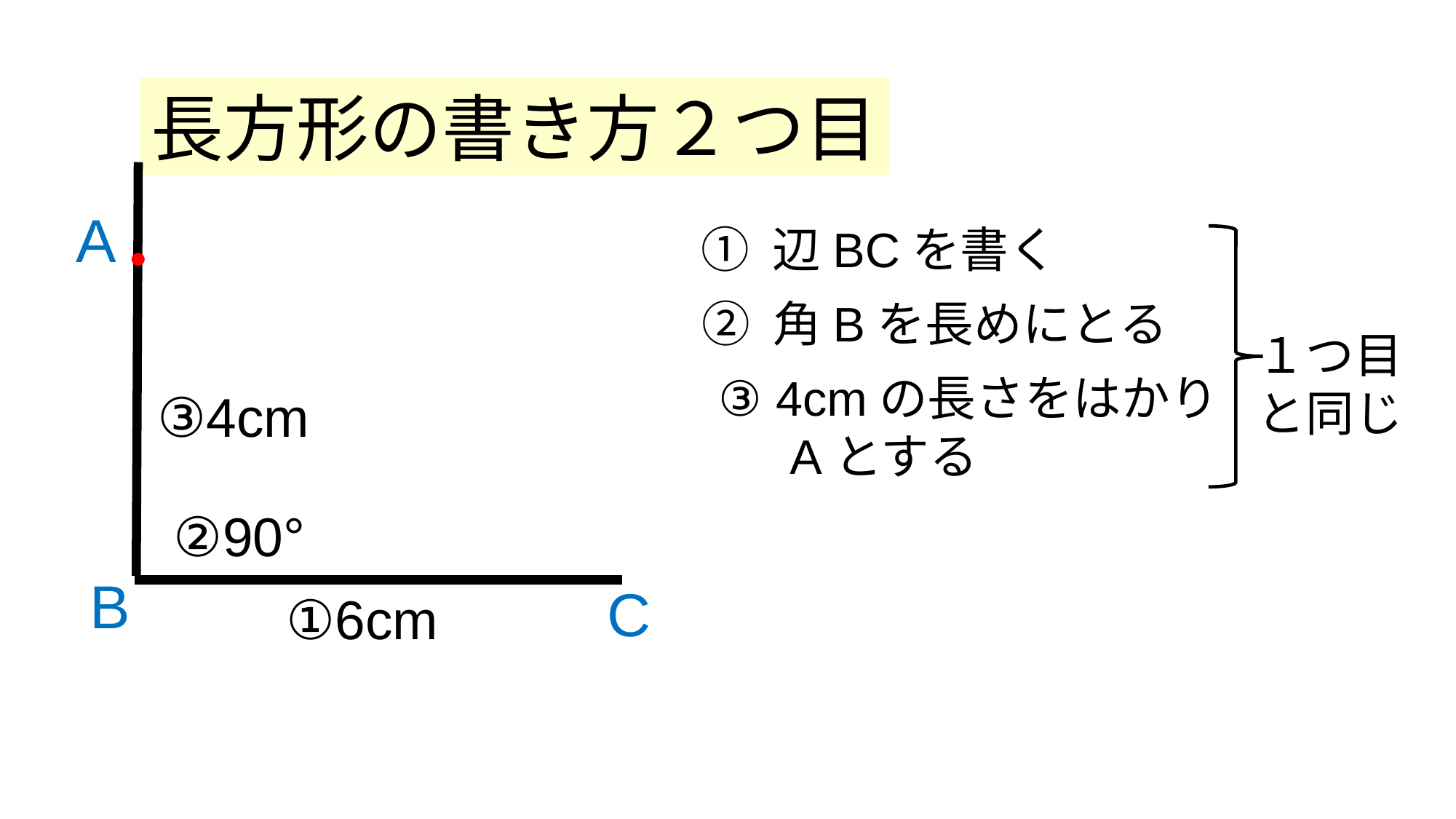

長方形の書き方２つ目
A
① 辺BCを書く

●
② 角Bを長めにとる
１つ目
と同じ
③ 4cmの長さをはかり
　 Aとする
③4cm
②90°
B
C
①6cm